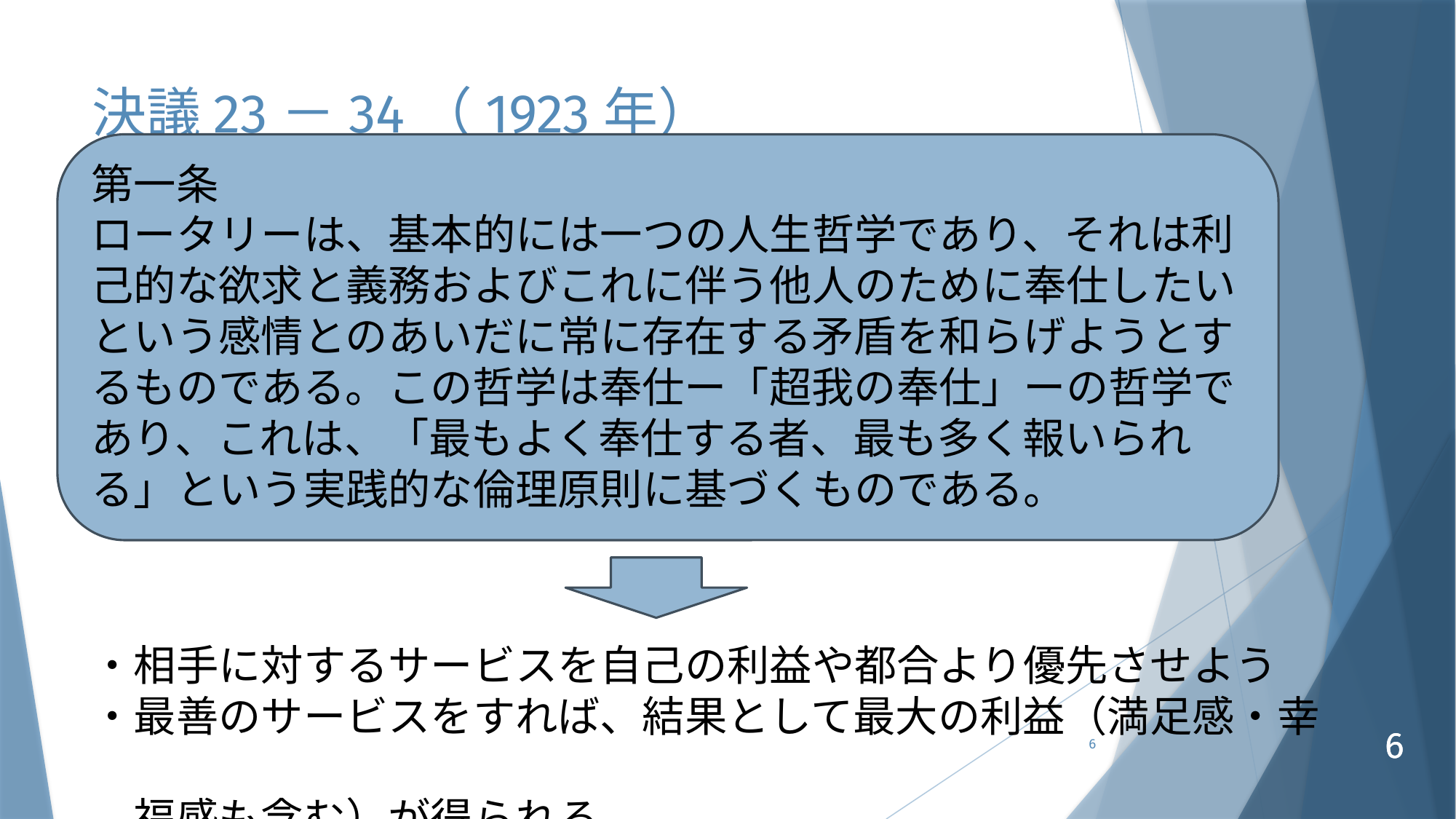

# 決議23－34（1923年）

第一条
ロータリーは、基本的には一つの人生哲学であり、それは利己的な欲求と義務およびこれに伴う他人のために奉仕したいという感情とのあいだに常に存在する矛盾を和らげようとするものである。この哲学は奉仕ー「超我の奉仕」ーの哲学であり、これは、「最もよく奉仕する者、最も多く報いられる」という実践的な倫理原則に基づくものである。

・相手に対するサービスを自己の利益や都合より優先させよう
・最善のサービスをすれば、結果として最大の利益（満足感・幸
　福感も含む）が得られる
6